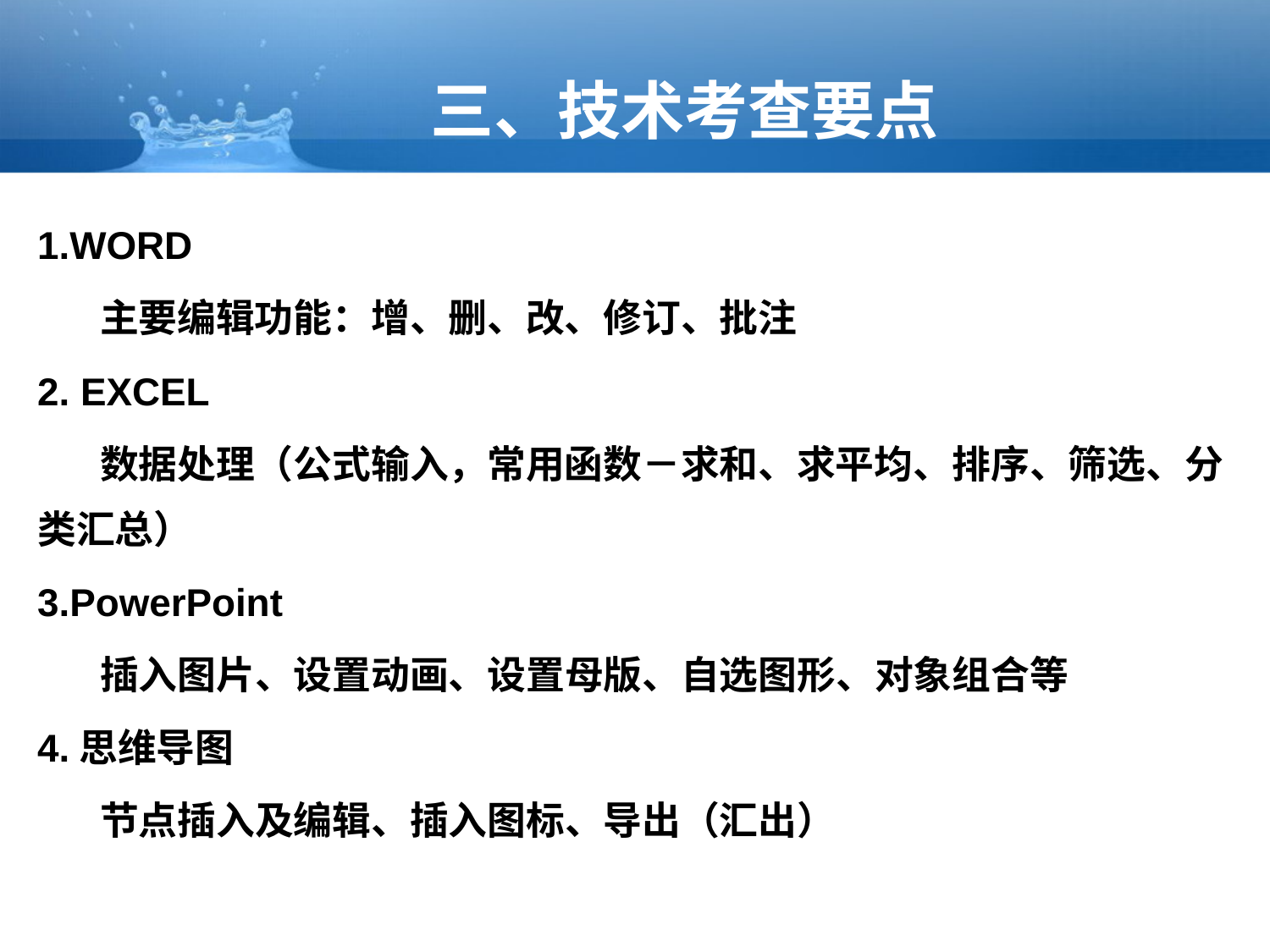

三、技术考查要点
1.WORD
      主要编辑功能：增、删、改、修订、批注
2. EXCEL
      数据处理（公式输入，常用函数－求和、求平均、排序、筛选、分类汇总）
3.PowerPoint
      插入图片、设置动画、设置母版、自选图形、对象组合等
4.思维导图
      节点插入及编辑、插入图标、导出（汇出）